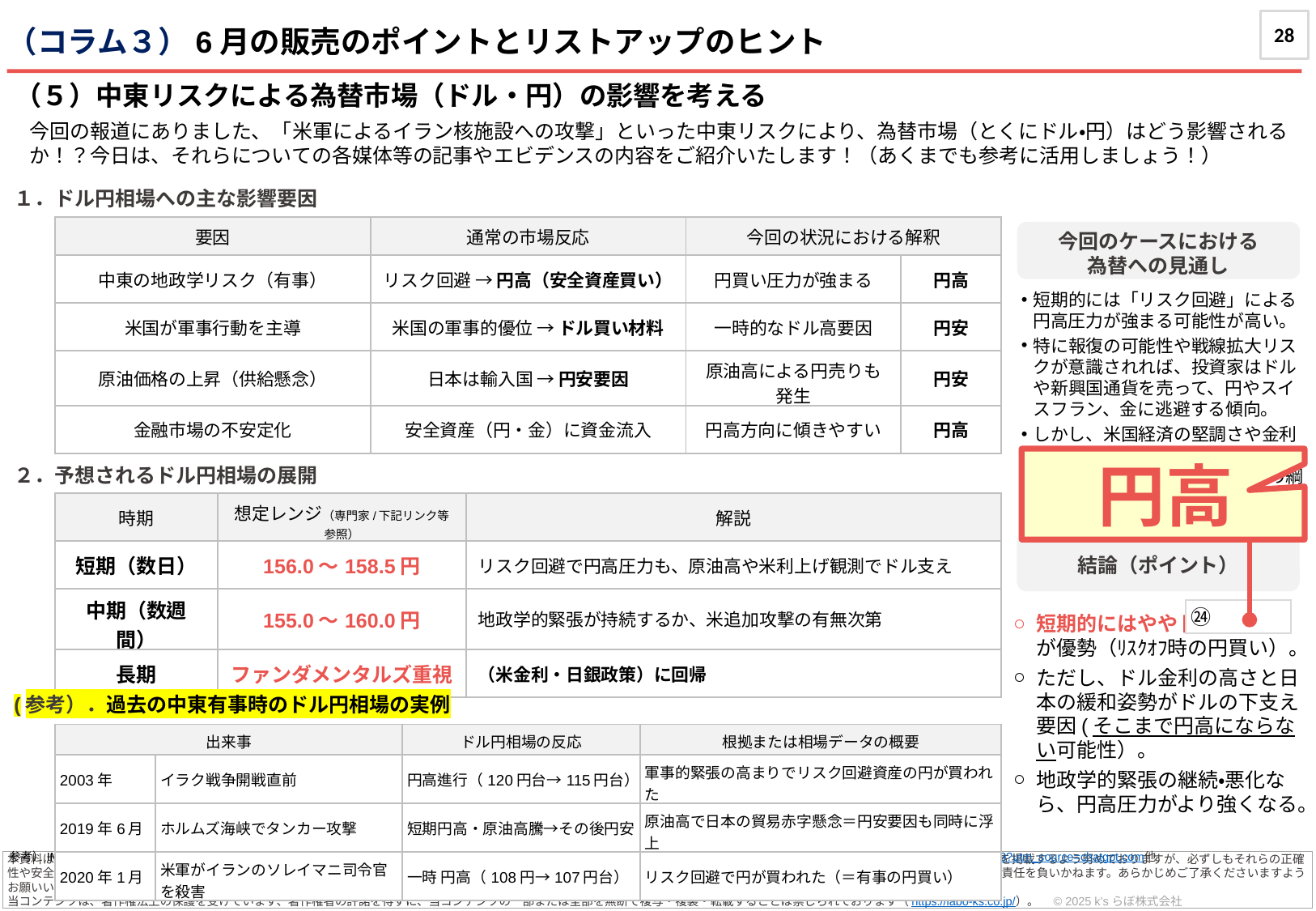

28
（コラム３）6月の販売のポイントとリストアップのヒント
（５）中東リスクによる為替市場（ドル・円）の影響を考える
今回の報道にありました、「米軍によるイラン核施設への攻撃」といった中東リスクにより、為替市場（とくにドル・円）はどう影響されるか！？今日は、それらについての各媒体等の記事やエビデンスの内容をご紹介いたします！（あくまでも参考に活用しましょう！）
１．ドル円相場への主な影響要因
| 要因 | 通常の市場反応 | 今回の状況における解釈 |  |
| --- | --- | --- | --- |
| 中東の地政学リスク（有事） | リスク回避 → 円高（安全資産買い） | 円買い圧力が強まる | 円高 |
| 米国が軍事行動を主導 | 米国の軍事的優位 → ドル買い材料 | 一時的なドル高要因 | 円安 |
| 原油価格の上昇（供給懸念） | 日本は輸入国 → 円安要因 | 原油高による円売りも発生 | 円安 |
| 金融市場の不安定化 | 安全資産（円・金）に資金流入 | 円高方向に傾きやすい | 円高 |
今回のケースにおける
為替への見通し
短期的には「リスク回避」による円高圧力が強まる可能性が高い。
特に報復の可能性や戦線拡大リスクが意識されれば、投資家はドルや新興国通貨を売って、円やスイスフラン、金に逃避する傾向。
しかし、米国経済の堅調さや金利差が意識される中で、ドルの下支え要因も根強く、ドル高・円高の綱引きとなる構図も。
円高
２．予想されるドル円相場の展開
| 時期 | 想定レンジ（専門家/下記リンク等参照） | 解説 |
| --- | --- | --- |
| 短期（数日） | 156.0～158.5円 | リスク回避で円高圧力も、原油高や米利上げ観測でドル支え |
| 中期（数週間） | 155.0～160.0円 | 地政学的緊張が持続するか、米追加攻撃の有無次第 |
| 長期 | ファンダメンタルズ重視 | （米金利・日銀政策）に回帰 |
結論（ポイント）
㉔
短期的にはやや 円高リスクが優勢（ﾘｽｸｵﾌ時の円買い）。
ただし、ドル金利の高さと日本の緩和姿勢がドルの下支え要因(そこまで円高にならない可能性）。
地政学的緊張の継続・悪化なら、円高圧力がより強くなる。
(参考）．過去の中東有事時のドル円相場の実例
(参考）．過去の中東有事時のドル円相場の実例
| 出来事 |  | ドル円相場の反応 | 根拠または相場データの概要 |
| --- | --- | --- | --- |
| 2003年 | イラク戦争開戦直前 | 円高進行（120円台→115円台） | 軍事的緊張の高まりでリスク回避資産の円が買われた |
| 2019年6月 | ホルムズ海峡でタンカー攻撃 | 短期円高・原油高騰→その後円安 | 原油高で日本の貿易赤字懸念＝円安要因も同時に浮上 |
| 2020年1月 | 米軍がイランのソレイマニ司令官を殺害 | 一時 円高（108円→107円台） | リスク回避で円が買われた（＝有事の円買い） |
参考）IMF、BIS（国際決済銀行）レポート：https://www.imf.org/en/Publications/WP/Issues/2016/12/31/The-Curious-Case-of-the-Yen-as-a-Safe-Haven-Currency-A-Forensic-Analysis-41039?utm_source=chatgpt.com他